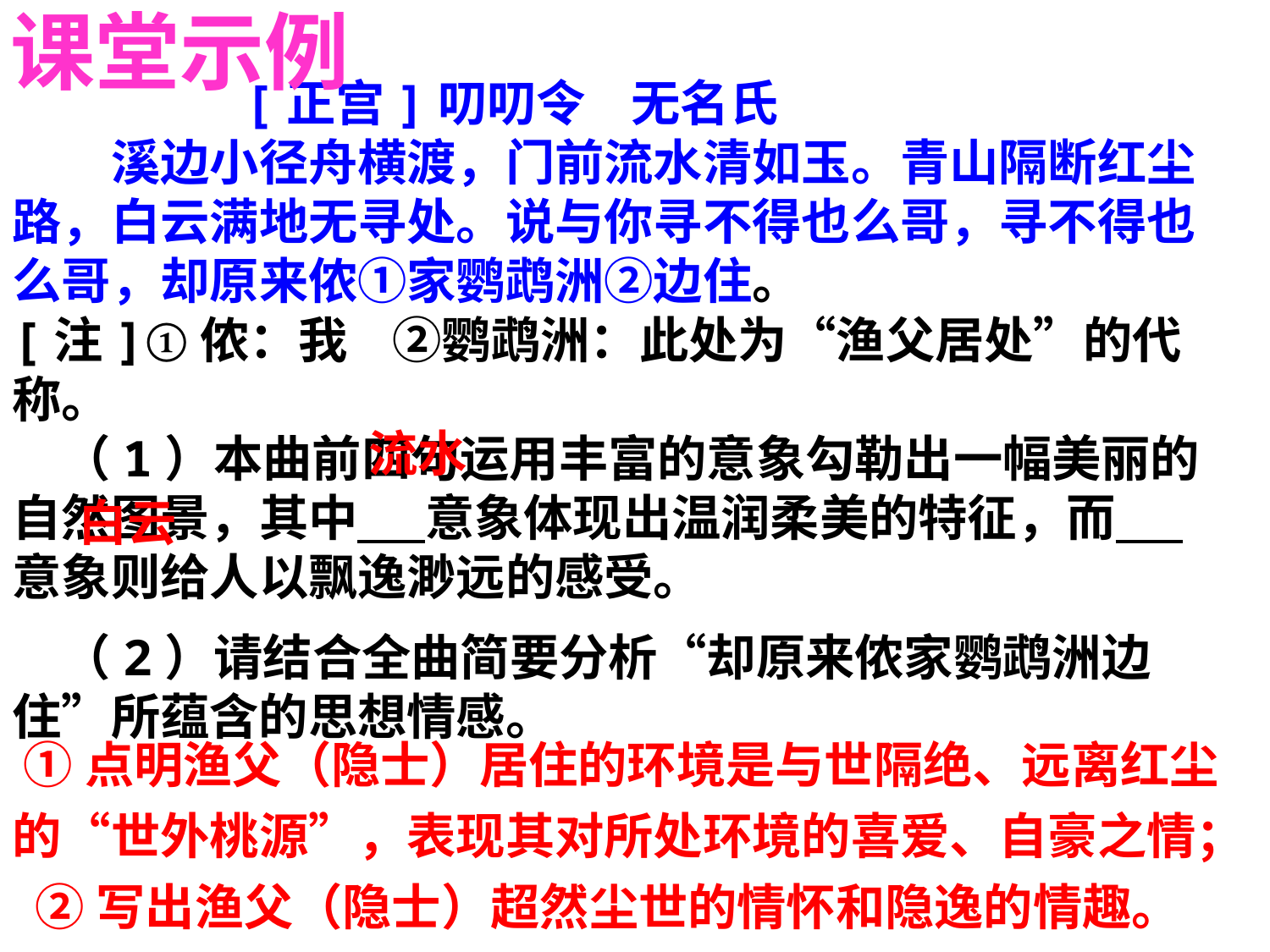

课堂示例
　　           [正宫]叨叨令    无名氏
　　溪边小径舟横渡，门前流水清如玉。青山隔断红尘路，白云满地无寻处。说与你寻不得也么哥，寻不得也么哥，却原来侬①家鹦鹉洲②边住。
[注]①侬：我    ②鹦鹉洲：此处为“渔父居处”的代称。
　（1）本曲前四句运用丰富的意象勾勒出一幅美丽的自然图景，其中      意象体现出温润柔美的特征，而      意象则给人以飘逸渺远的感受。
　（2）请结合全曲简要分析“却原来侬家鹦鹉洲边住”所蕴含的思想情感。
流水
白云

 ①点明渔父（隐士）居住的环境是与世隔绝、远离红尘的“世外桃源”，表现其对所处环境的喜爱、自豪之情；
  ②写出渔父（隐士）超然尘世的情怀和隐逸的情趣。